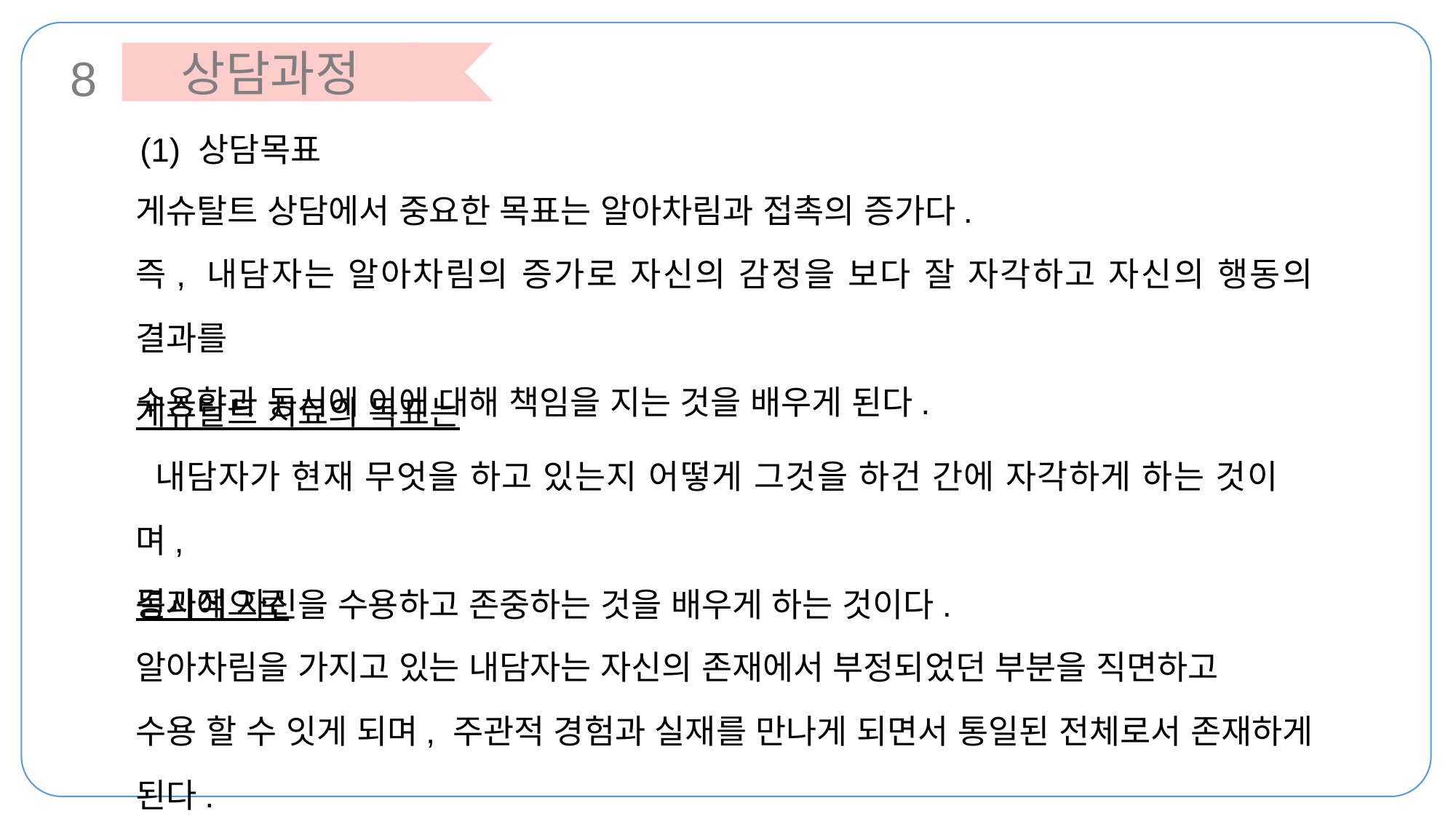

8
상담과정

(1) 상담목표
게슈탈트 상담에서 중요한 목표는 알아차림과 접촉의 증가다.
즉, 내담자는 알아차림의 증가로 자신의 감정을 보다 잘 자각하고 자신의 행동의 결과를
수용함과 동시에 이에 대해 책임을 지는 것을 배우게 된다.

게슈탈트 치료의 목표는
 내담자가 현재 무엇을 하고 있는지 어떻게 그것을 하건 간에 자각하게 하는 것이며,
동시에 자신을 수용하고 존중하는 것을 배우게 하는 것이다.
결과적으로
알아차림을 가지고 있는 내담자는 자신의 존재에서 부정되었던 부분을 직면하고
수용 할 수 잇게 되며, 주관적 경험과 실재를 만나게 되면서 통일된 전체로서 존재하게 된다.